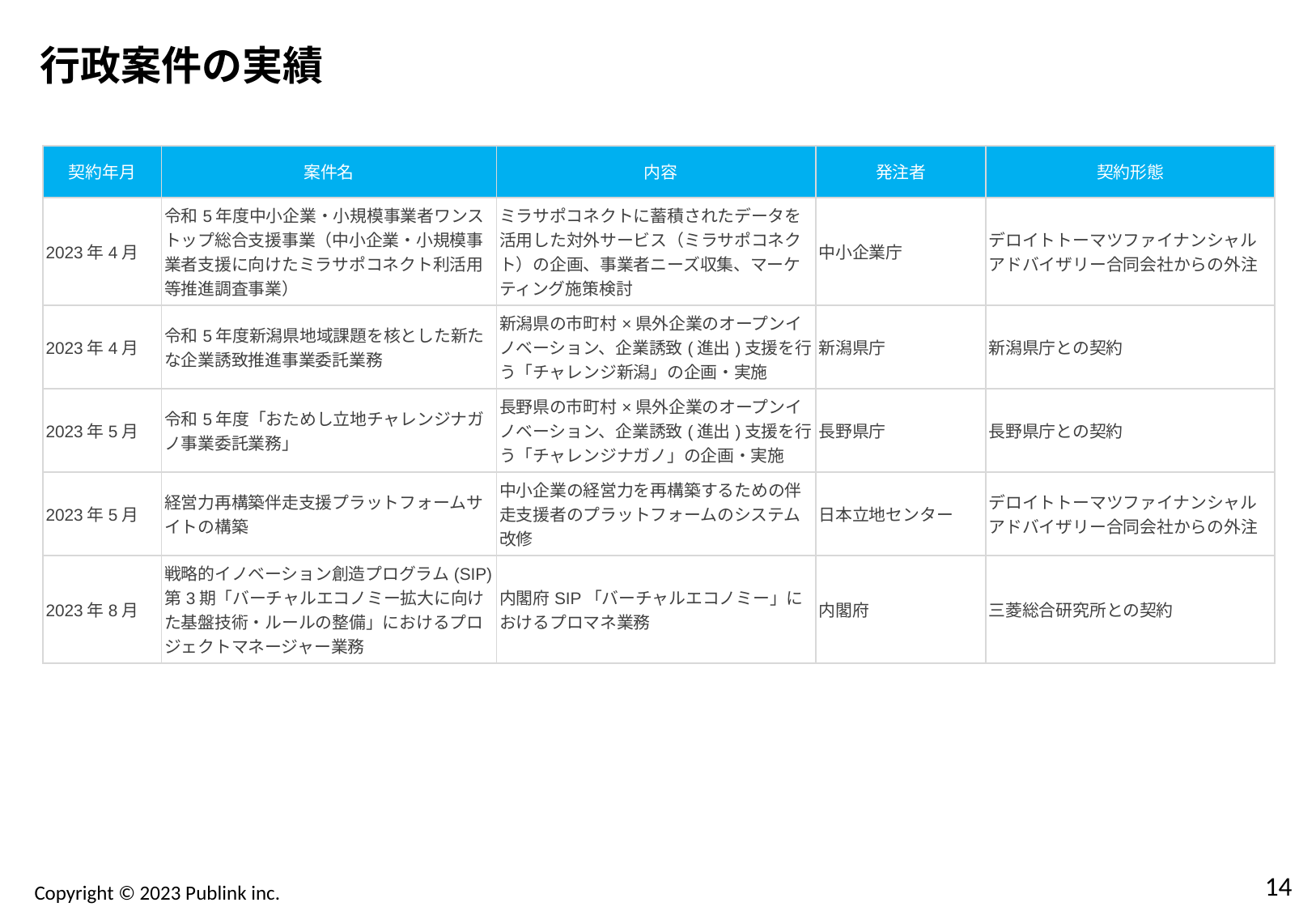

行政案件の実績
| 契約年月 | 案件名 | 内容 | 発注者 | 契約形態 |
| --- | --- | --- | --- | --- |
| 2023年4月 | 令和5年度中小企業・小規模事業者ワンストップ総合支援事業（中小企業・小規模事業者支援に向けたミラサポコネクト利活用等推進調査事業） | ミラサポコネクトに蓄積されたデータを活用した対外サービス（ミラサポコネクト）の企画、事業者ニーズ収集、マーケティング施策検討 | 中小企業庁 | デロイトトーマツファイナンシャルアドバイザリー合同会社からの外注 |
| 2023年4月 | 令和5年度新潟県地域課題を核とした新たな企業誘致推進事業委託業務 | 新潟県の市町村×県外企業のオープンイノベーション、企業誘致(進出)支援を行う「チャレンジ新潟」の企画・実施 | 新潟県庁 | 新潟県庁との契約 |
| 2023年5月 | 令和5年度「おためし立地チャレンジナガノ事業委託業務」 | 長野県の市町村×県外企業のオープンイノベーション、企業誘致(進出)支援を行う「チャレンジナガノ」の企画・実施 | 長野県庁 | 長野県庁との契約 |
| 2023年5月 | 経営力再構築伴走支援プラットフォームサイトの構築 | 中小企業の経営力を再構築するための伴走支援者のプラットフォームのシステム改修 | 日本立地センター | デロイトトーマツファイナンシャルアドバイザリー合同会社からの外注 |
| 2023年8月 | 戦略的イノベーション創造プログラム(SIP)第3期「バーチャルエコノミー拡大に向けた基盤技術・ルールの整備」におけるプロジェクトマネージャー業務 | 内閣府SIP「バーチャルエコノミー」におけるプロマネ業務 | 内閣府 | 三菱総合研究所との契約 |

14
Copyright © 2023 Publink inc.